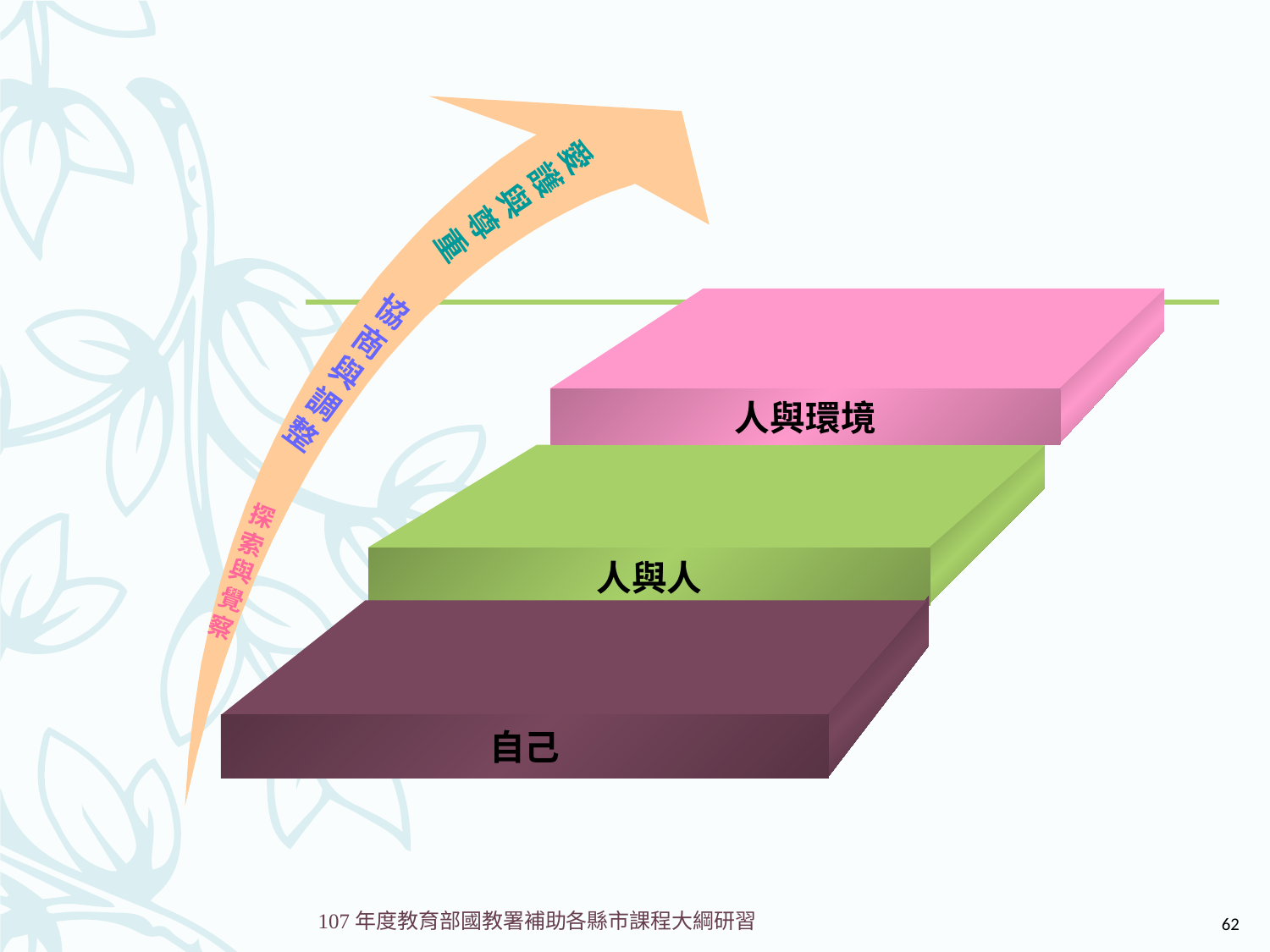

愛
護
與
尊
重
協
商
與
調
整
探
索
與
覺
察

人與環境

人與人

自己
62
107年度教育部國教署補助各縣市課程大綱研習